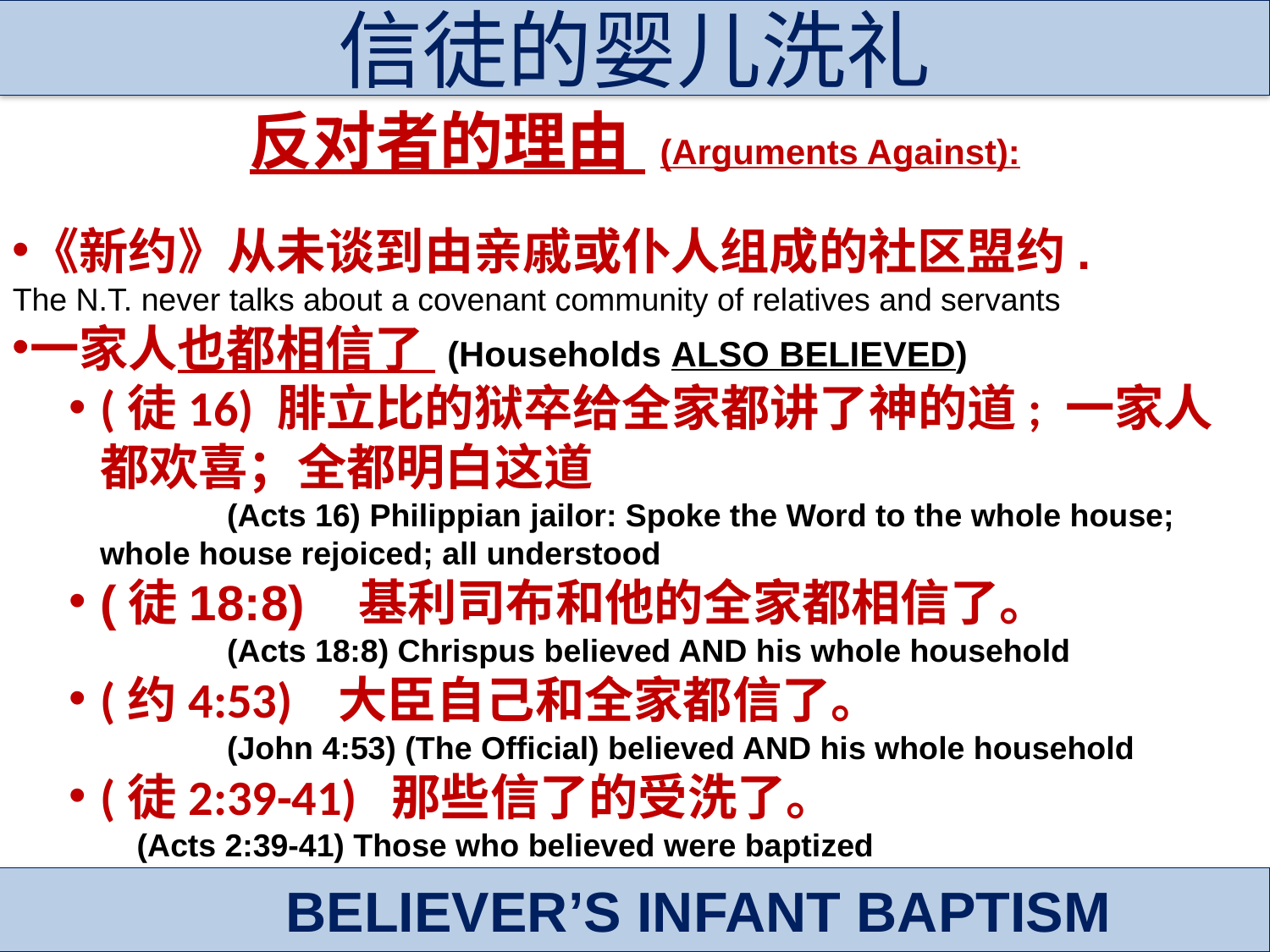

信徒的婴儿洗礼

反对者的理由 (Arguments Against):

《新约》从未谈到由亲戚或仆人组成的社区盟约.
The N.T. never talks about a covenant community of relatives and servants
一家人也都相信了 (Households ALSO BELIEVED)
(徒16) 腓立比的狱卒给全家都讲了神的道; 一家人都欢喜；全都明白这道
		(Acts 16) Philippian jailor: Spoke the Word to the whole house; whole house rejoiced; all understood
(徒18:8)   基利司布和他的全家都相信了。
		(Acts 18:8) Chrispus believed AND his whole household
(约4:53)   大臣自己和全家都信了。
		(John 4:53) (The Official) believed AND his whole household
(徒2:39-41)  那些信了的受洗了。
              (Acts 2:39-41) Those who believed were baptized
BELIEVER’S INFANT BAPTISM